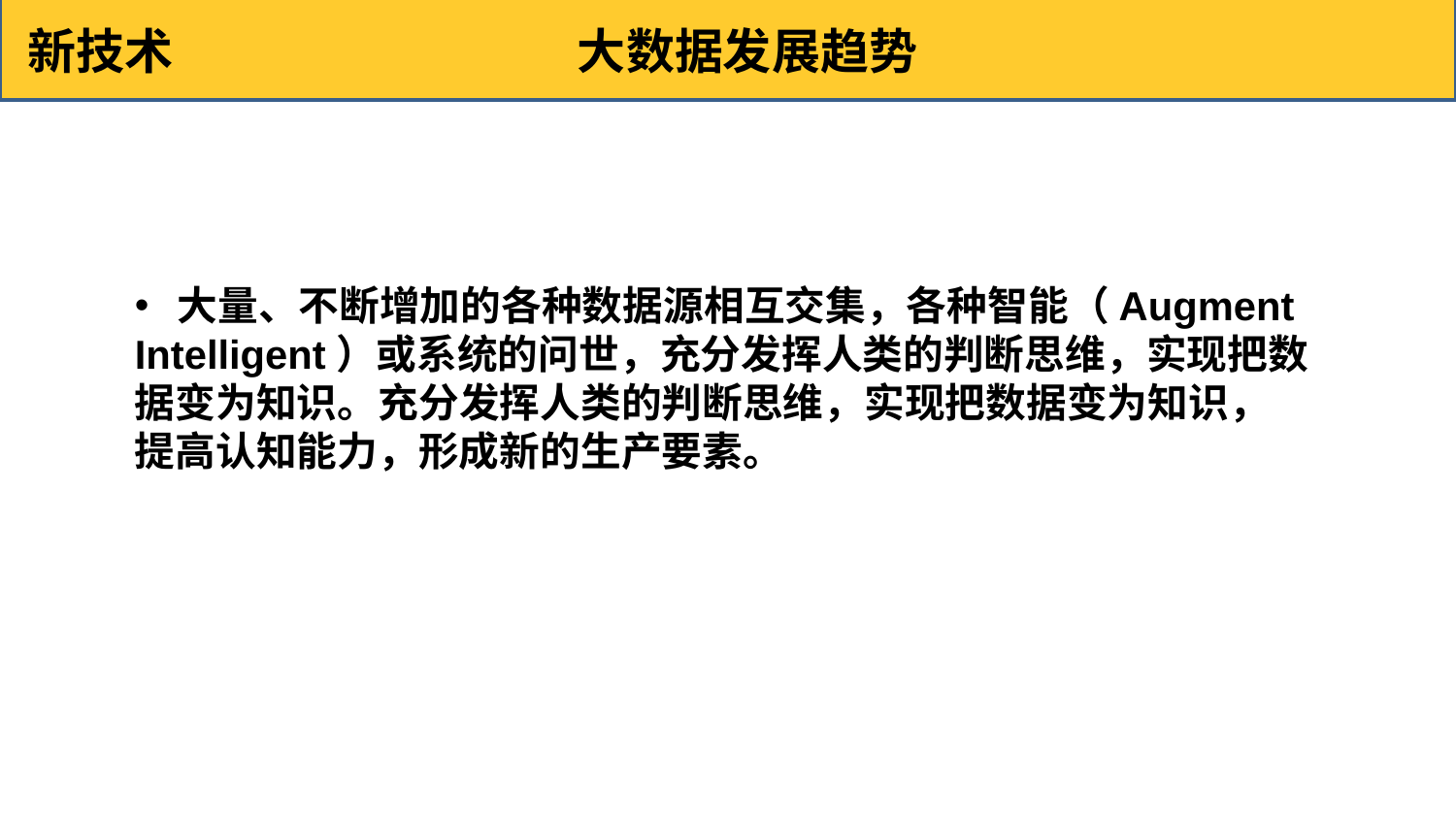

新技术                                     大数据发展趋势

  大量、不断增加的各种数据源相互交集，各种智能（Augment Intelligent）或系统的问世，充分发挥人类的判断思维，实现把数据变为知识。充分发挥人类的判断思维，实现把数据变为知识，提高认知能力，形成新的生产要素。

34